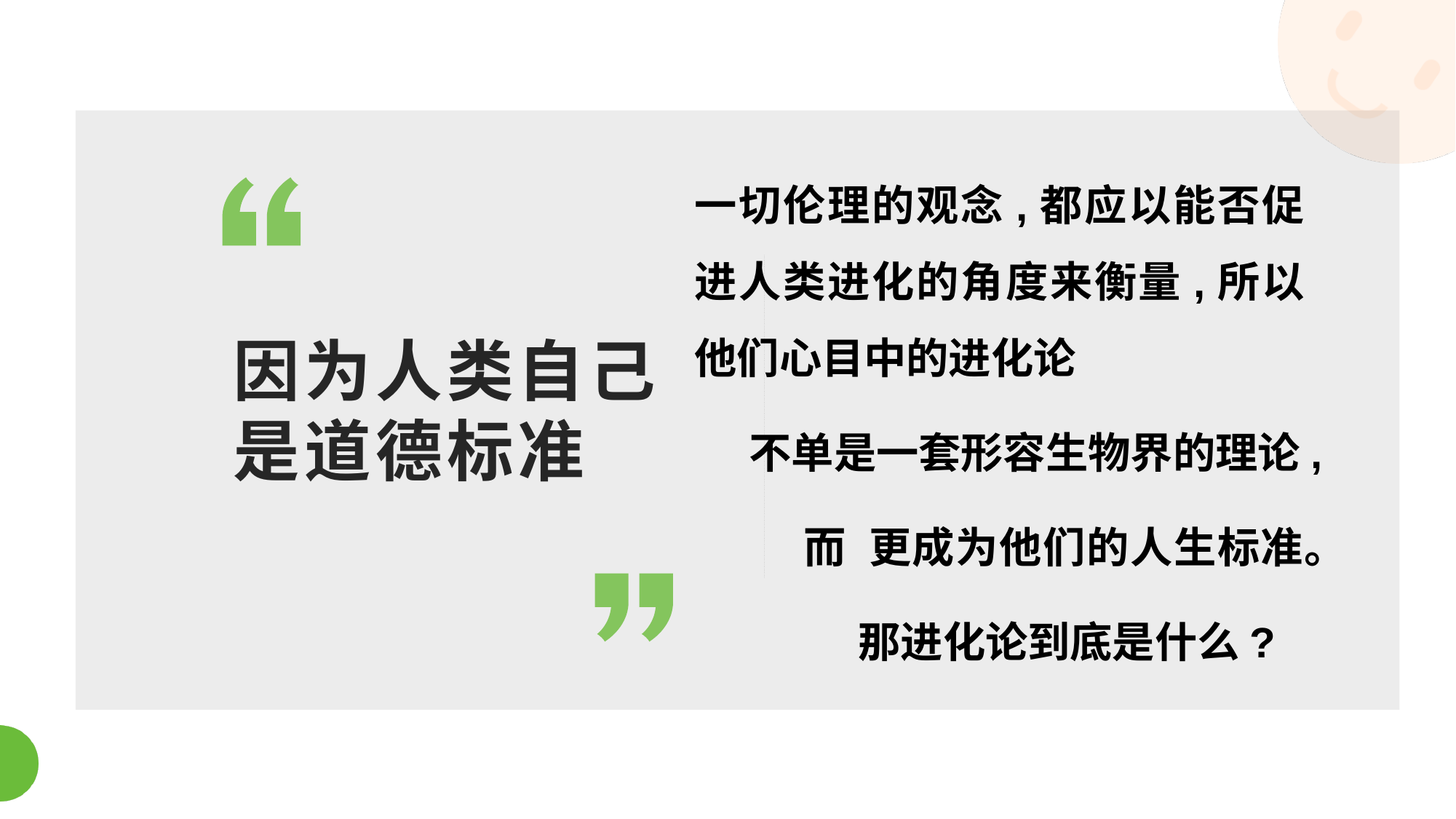

一切伦理的观念,都应以能否促进人类进化的角度来衡量,所以他们心目中的进化论
不单是一套形容生物界的理论,
而  更成为他们的人生标准。
那进化论到底是什么?
# 因为人类自己是道德标准